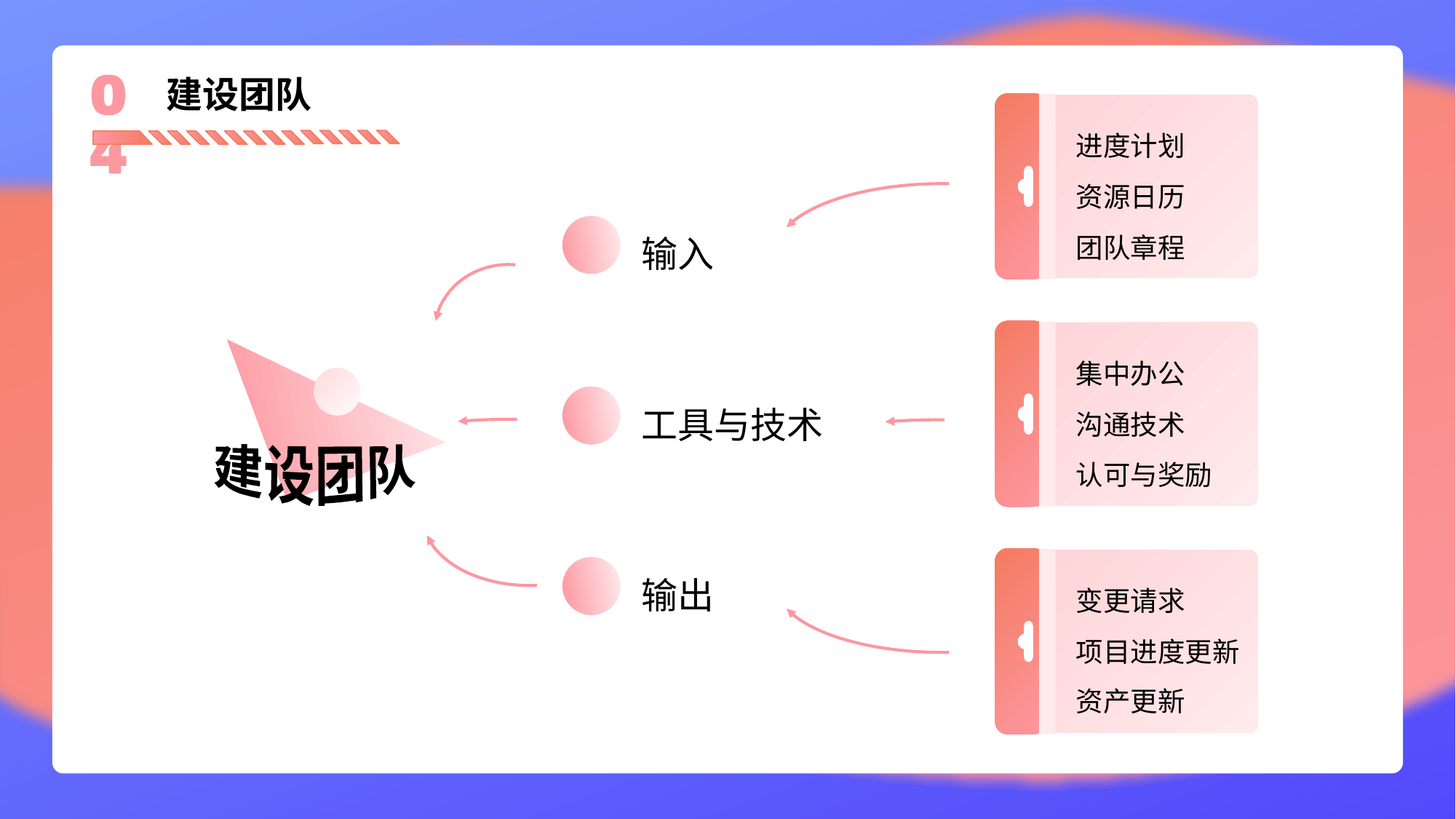

识别和记录项目角色、职责、所需技能、报告关系的过程。主要作用：建立项目角色与职责、资源分解结构，以及制订团队人员招募 和遣散计划。
04
建设团队

进度计划
资源日历
团队章程

输入

建设团队

集中办公
沟通技术
认可与奖励
工具与技术

输出

变更请求
项目进度更新资产更新